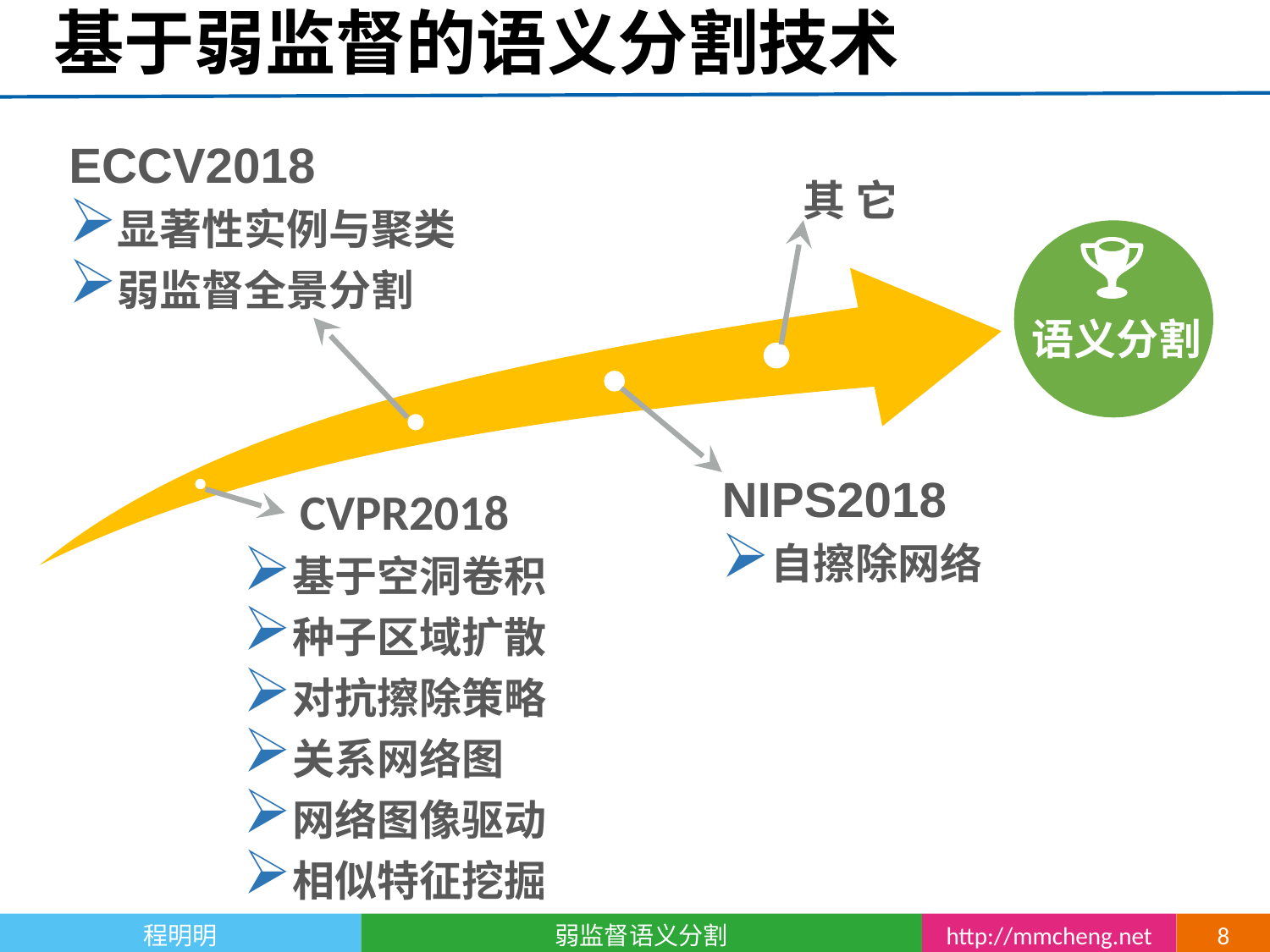

# 基于弱监督的语义分割技术
ECCV2018
显著性实例与聚类
弱监督全景分割

其 它

语义分割

NIPS2018
自擦除网络
     CVPR2018
基于空洞卷积
种子区域扩散
对抗擦除策略
关系网络图
网络图像驱动
相似特征挖掘